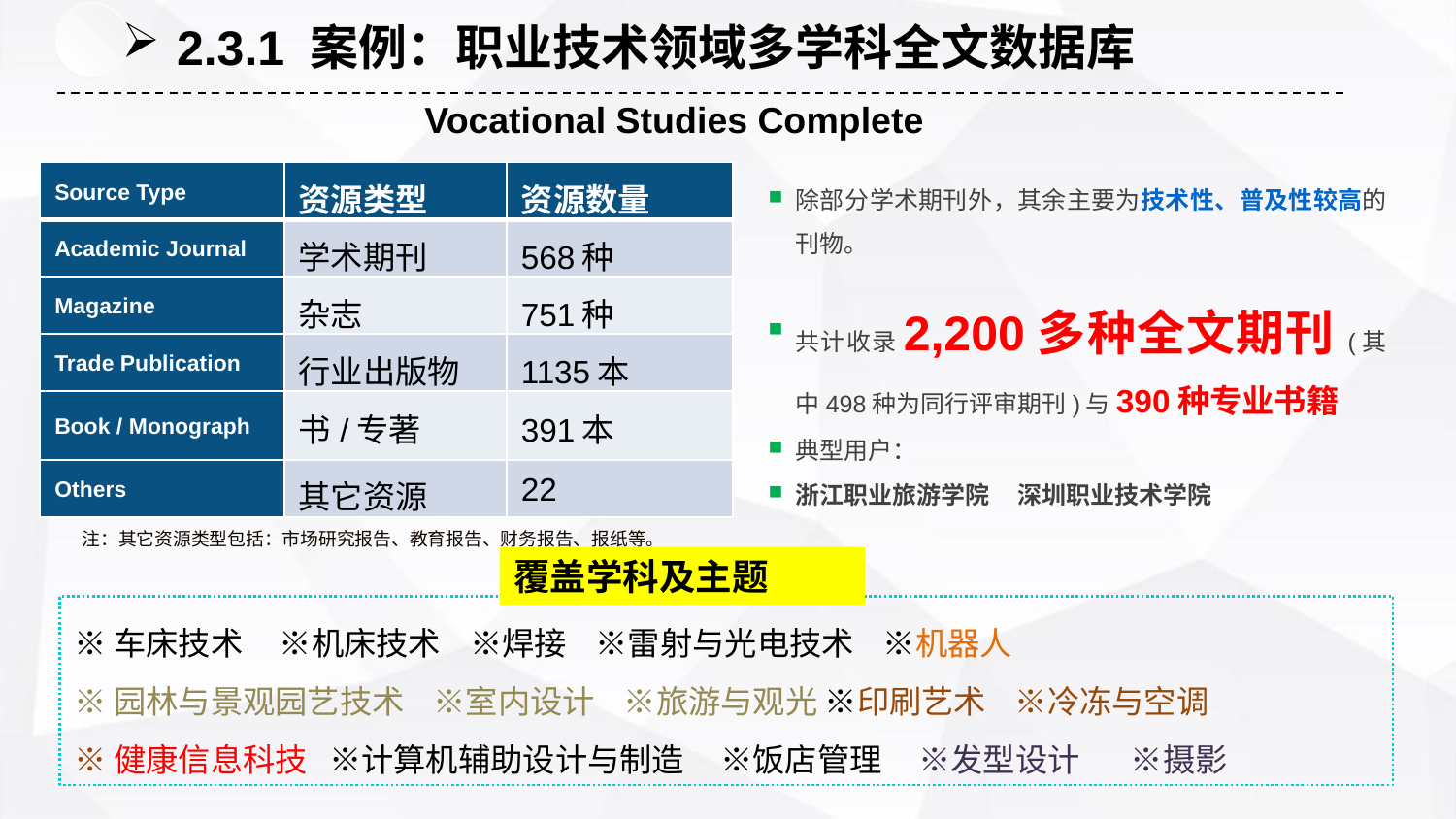

2.3.1 案例：职业技术领域多学科全文数据库
Vocational Studies Complete
| Source Type | 资源类型 | 资源数量 |
| --- | --- | --- |
| Academic Journal | 学术期刊 | 568种 |
| Magazine | 杂志 | 751种 |
| Trade Publication | 行业出版物 | 1135本 |
| Book / Monograph | 书/专著 | 391本 |
| Others | 其它资源 | 22 |
除部分学术期刊外，其余主要为技术性、普及性较高的刊物。
共计收录2,200多种全文期刊(其中498种为同行评审期刊)与390种专业书籍
典型用户：
浙江职业旅游学院     深圳职业技术学院
注：其它资源类型包括：市场研究报告、教育报告、财务报告、报纸等。
覆盖学科及主题
※车床技术     ※机床技术    ※焊接    ※雷射与光电技术    ※机器人
※园林与景观园艺技术    ※室内设计    ※旅游与观光 ※印刷艺术    ※冷冻与空调
※健康信息科技   ※计算机辅助设计与制造     ※饭店管理     ※发型设计       ※摄影